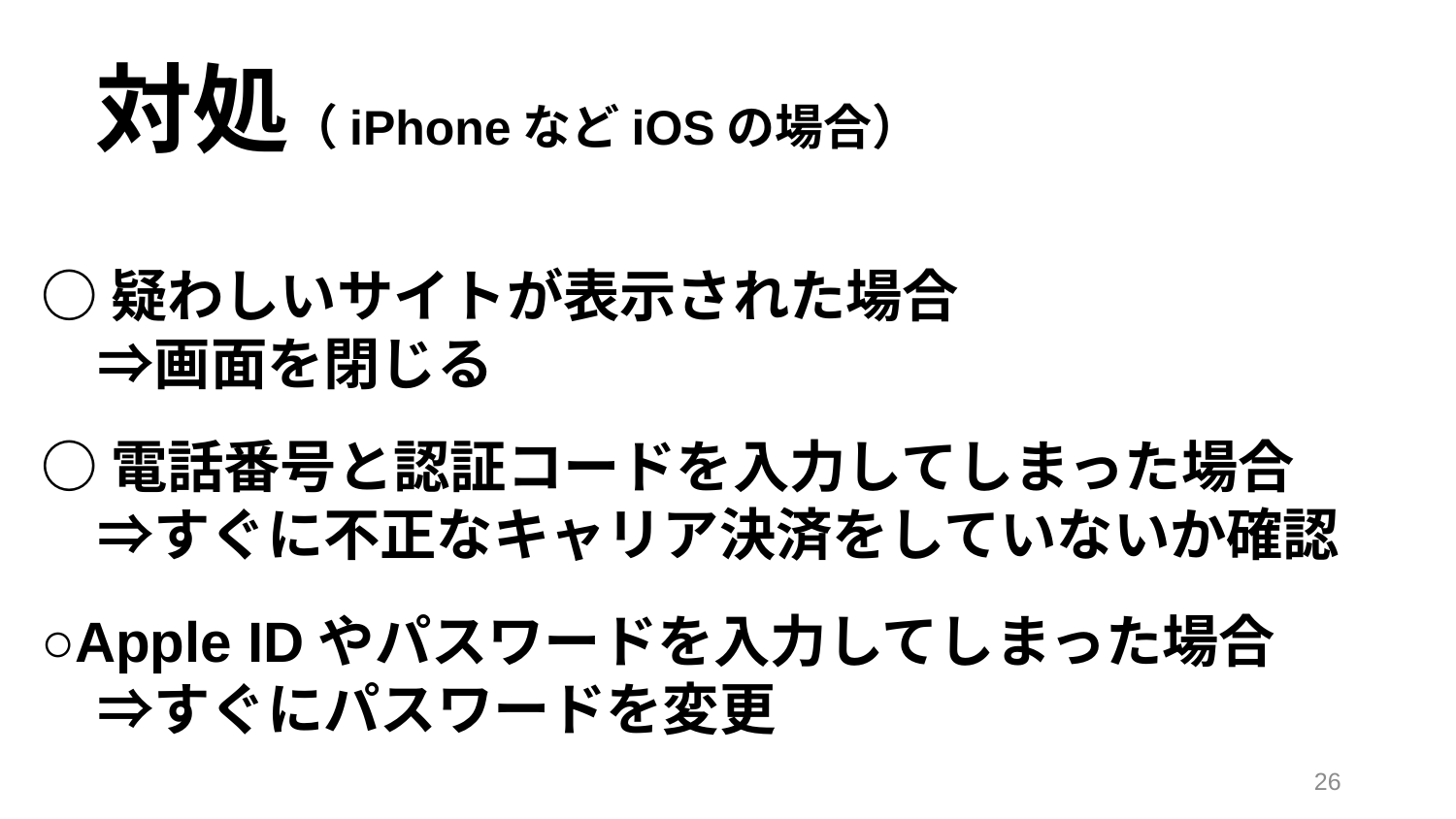

# 対処（iPhoneなどiOSの場合）
○疑わしいサイトが表示された場合
　⇒画面を閉じる
○電話番号と認証コードを入力してしまった場合
　⇒すぐに不正なキャリア決済をしていないか確認
○Apple IDやパスワードを入力してしまった場合
　⇒すぐにパスワードを変更
26